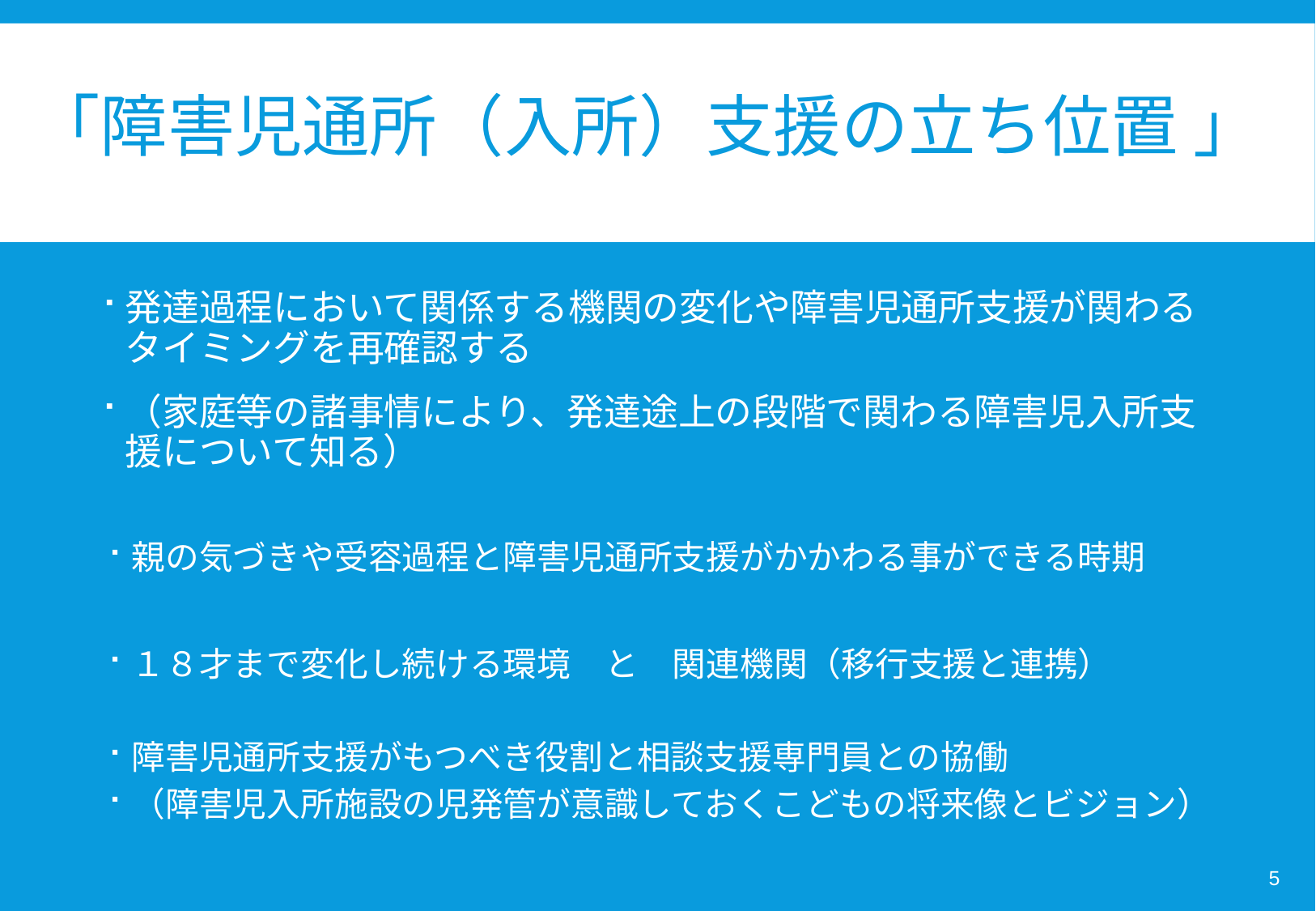

# 「障害児通所（入所）支援の立ち位置 」
発達過程において関係する機関の変化や障害児通所支援が関わるタイミングを再確認する
（家庭等の諸事情により、発達途上の段階で関わる障害児入所支援について知る）

親の気づきや受容過程と障害児通所支援がかかわる事ができる時期

１８才まで変化し続ける環境　と　関連機関（移行支援と連携）

障害児通所支援がもつべき役割と相談支援専門員との協働
（障害児入所施設の児発管が意識しておくこどもの将来像とビジョン）
5